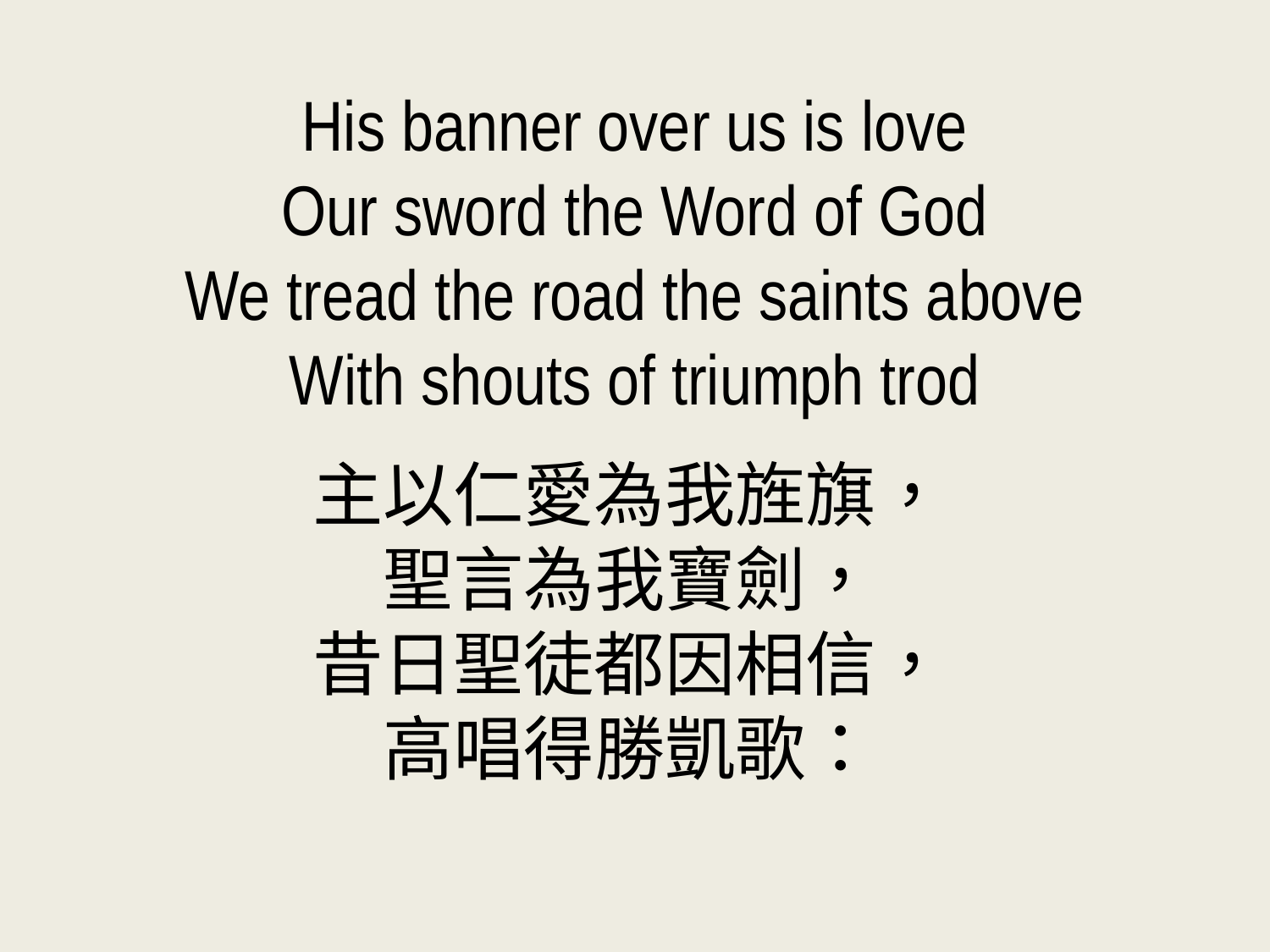

His banner over us is love
Our sword the Word of God
We tread the road the saints above
With shouts of triumph trod
主以仁愛為我旌旗，
聖言為我寶劍，
昔日聖徒都因相信，
高唱得勝凱歌：